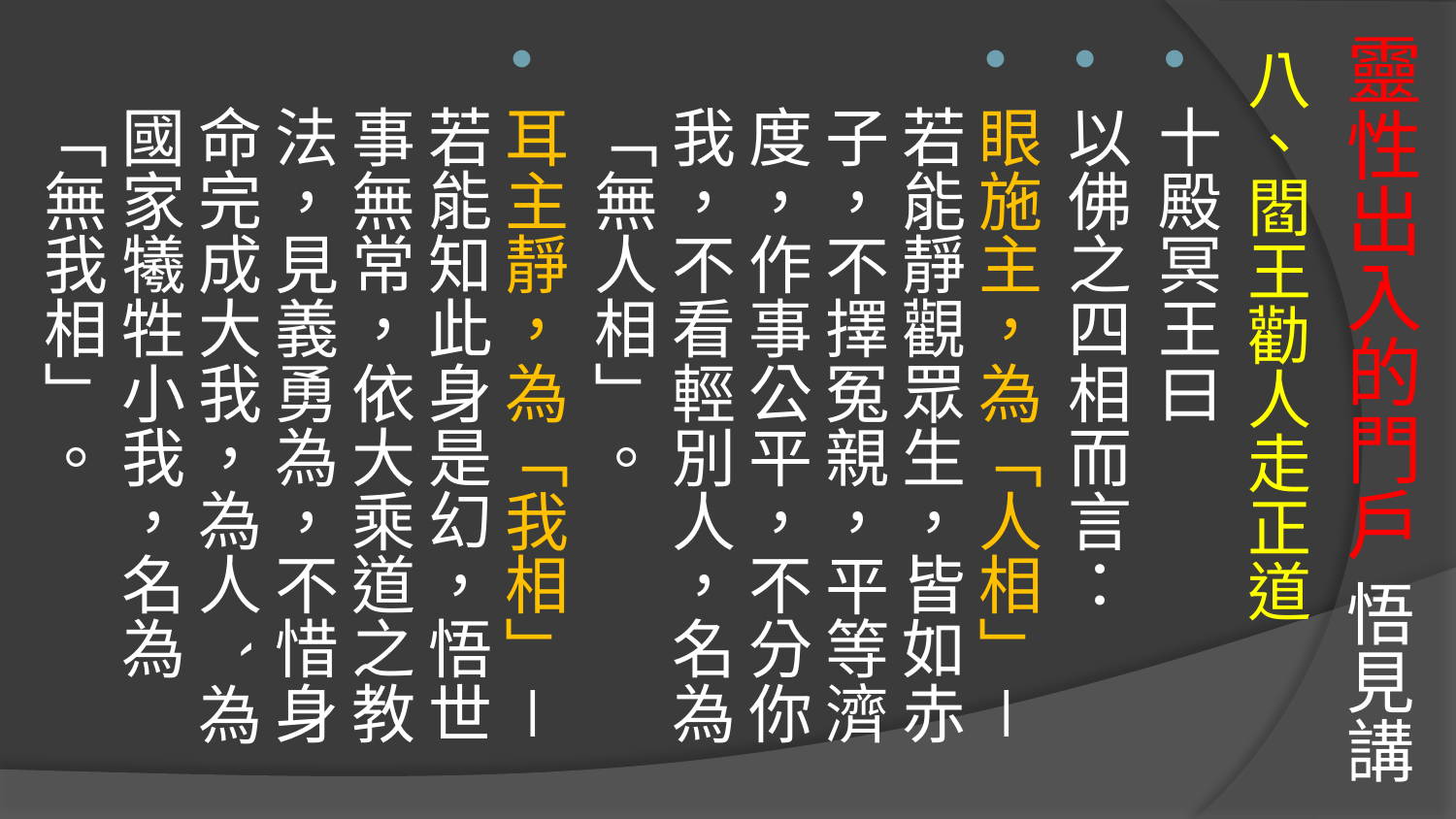

# 靈性出入的門戶 悟見講
八、閻王勸人走正道
十殿冥王曰
以佛之四相而言：
眼施主，為「人相」－若能靜觀眾生，皆如赤子，不擇冤親，平等濟度，作事公平，不分你我，不看輕別人，名為「無人相」。
耳主靜，為「我相」－若能知此身是幻，悟世事無常，依大乘道之教法，見義勇為，不惜身命完成大我，為人`為國家犧牲小我，名為「無我相」。